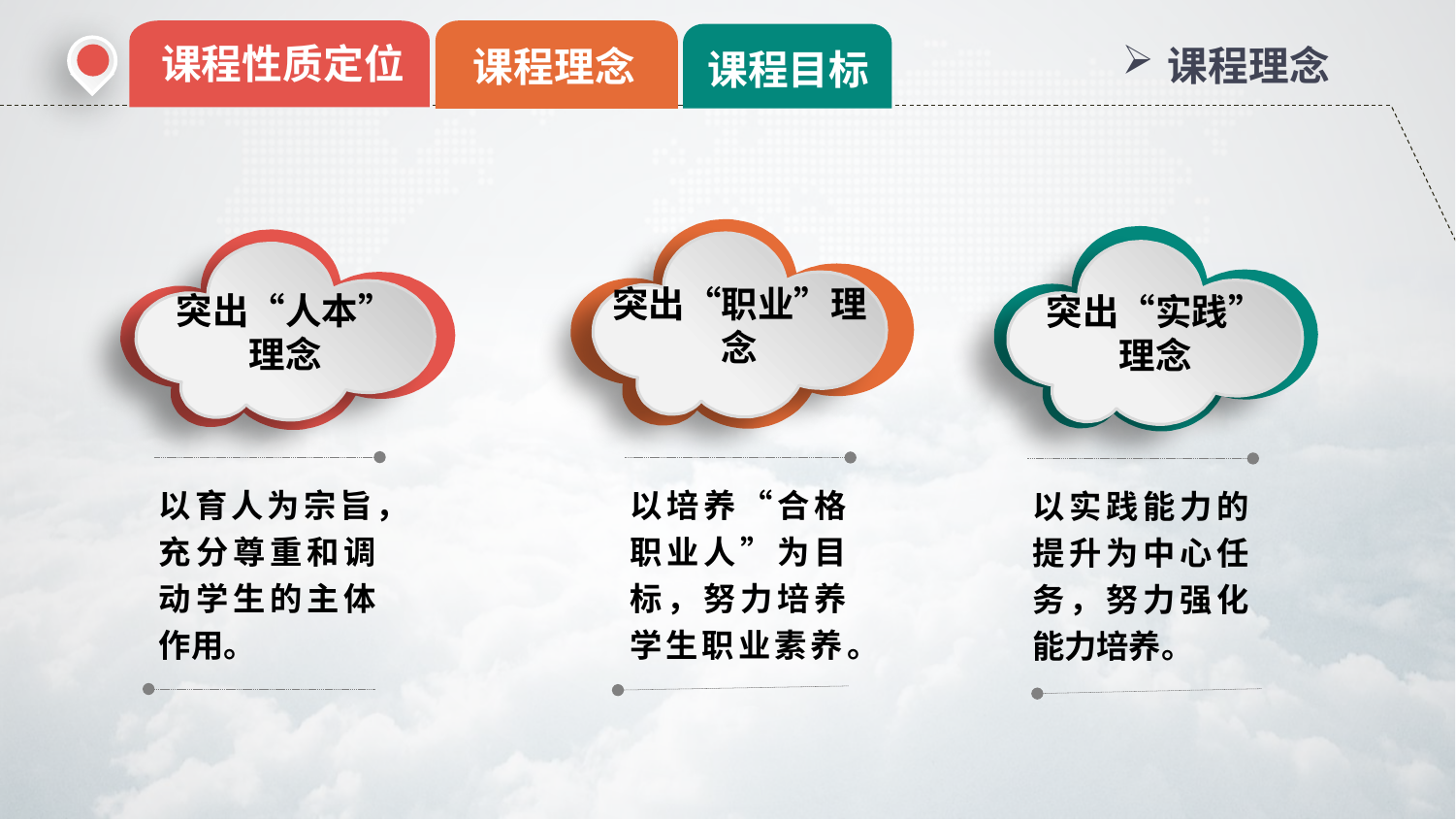

课程性质定位
课程理念
课程理念

课程目标

突出“职业”理念
突出“实践”
理念
突出“人本”
理念
以育人为宗旨，充分尊重和调动学生的主体作用。
以培养“合格职业人”为目标，努力培养学生职业素养。
以实践能力的提升为中心任务，努力强化能力培养。